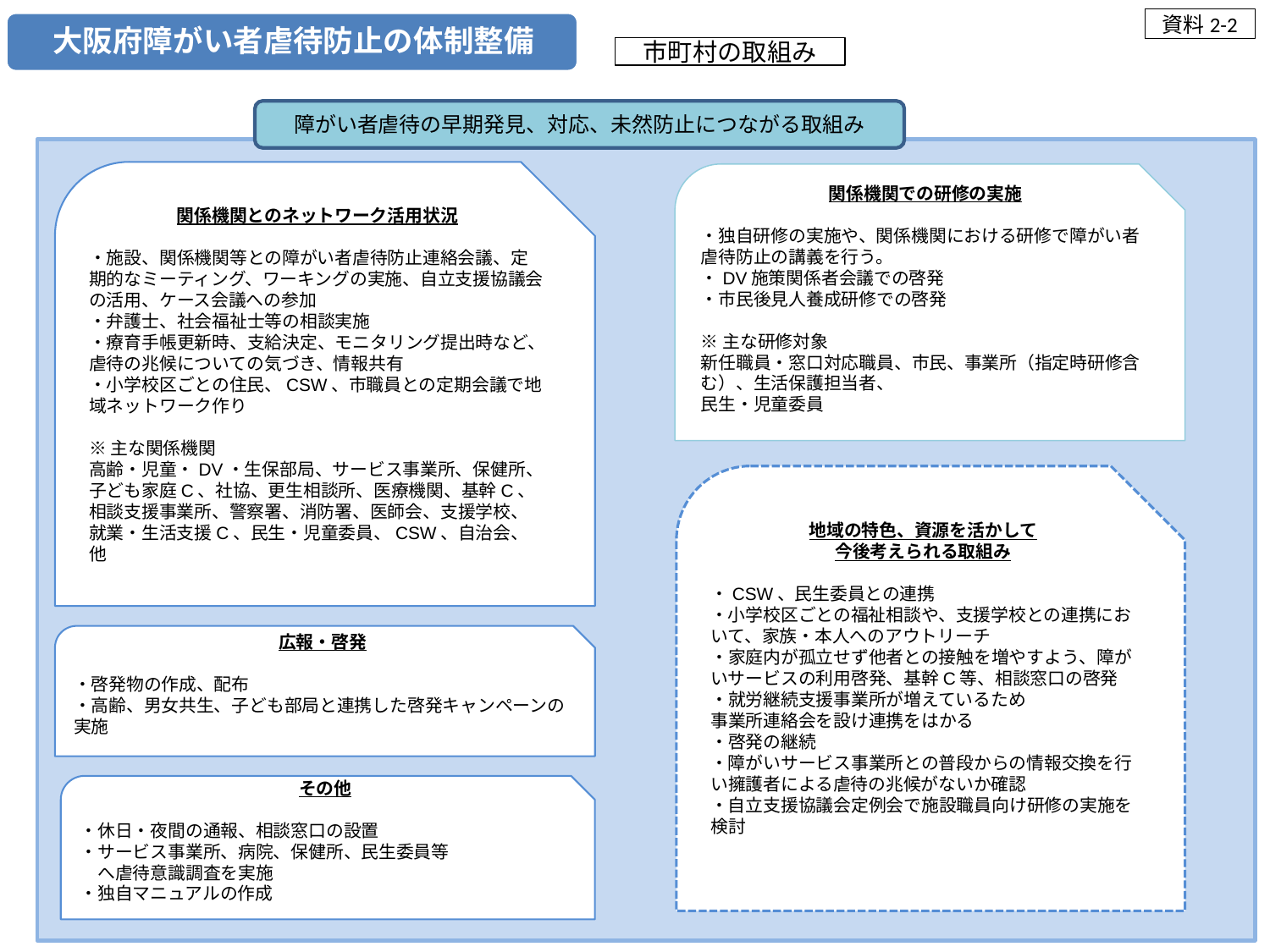

資料2-2
大阪府障がい者虐待防止の体制整備
市町村の取組み
障がい者虐待の早期発見、対応、未然防止につながる取組み

関係機関とのネットワーク活用状況

・施設、関係機関等との障がい者虐待防止連絡会議、定期的なミーティング、ワーキングの実施、自立支援協議会の活用、ケース会議への参加
・弁護士、社会福祉士等の相談実施
・療育手帳更新時、支給決定、モニタリング提出時など、虐待の兆候についての気づき、情報共有
・小学校区ごとの住民、CSW、市職員との定期会議で地域ネットワーク作り

※主な関係機関
高齢・児童・DV・生保部局、サービス事業所、保健所、子ども家庭C、社協、更生相談所、医療機関、基幹C、相談支援事業所、警察署、消防署、医師会、支援学校、就業・生活支援C、民生・児童委員、CSW、自治会、他

関係機関での研修の実施

・独自研修の実施や、関係機関における研修で障がい者虐待防止の講義を行う。
・DV施策関係者会議での啓発
・市民後見人養成研修での啓発

※主な研修対象
新任職員・窓口対応職員、市民、事業所（指定時研修含む）、生活保護担当者、
民生・児童委員

地域の特色、資源を活かして
今後考えられる取組み

・CSW、民生委員との連携
・小学校区ごとの福祉相談や、支援学校との連携において、家族・本人へのアウトリーチ
・家庭内が孤立せず他者との接触を増やすよう、障がいサービスの利用啓発、基幹C等、相談窓口の啓発
・就労継続支援事業所が増えているため
事業所連絡会を設け連携をはかる
・啓発の継続
・障がいサービス事業所との普段からの情報交換を行い擁護者による虐待の兆候がないか確認
・自立支援協議会定例会で施設職員向け研修の実施を検討

広報・啓発

・啓発物の作成、配布
・高齢、男女共生、子ども部局と連携した啓発キャンペーンの実施

その他

・休日・夜間の通報、相談窓口の設置
・サービス事業所、病院、保健所、民生委員等
　へ虐待意識調査を実施
・独自マニュアルの作成